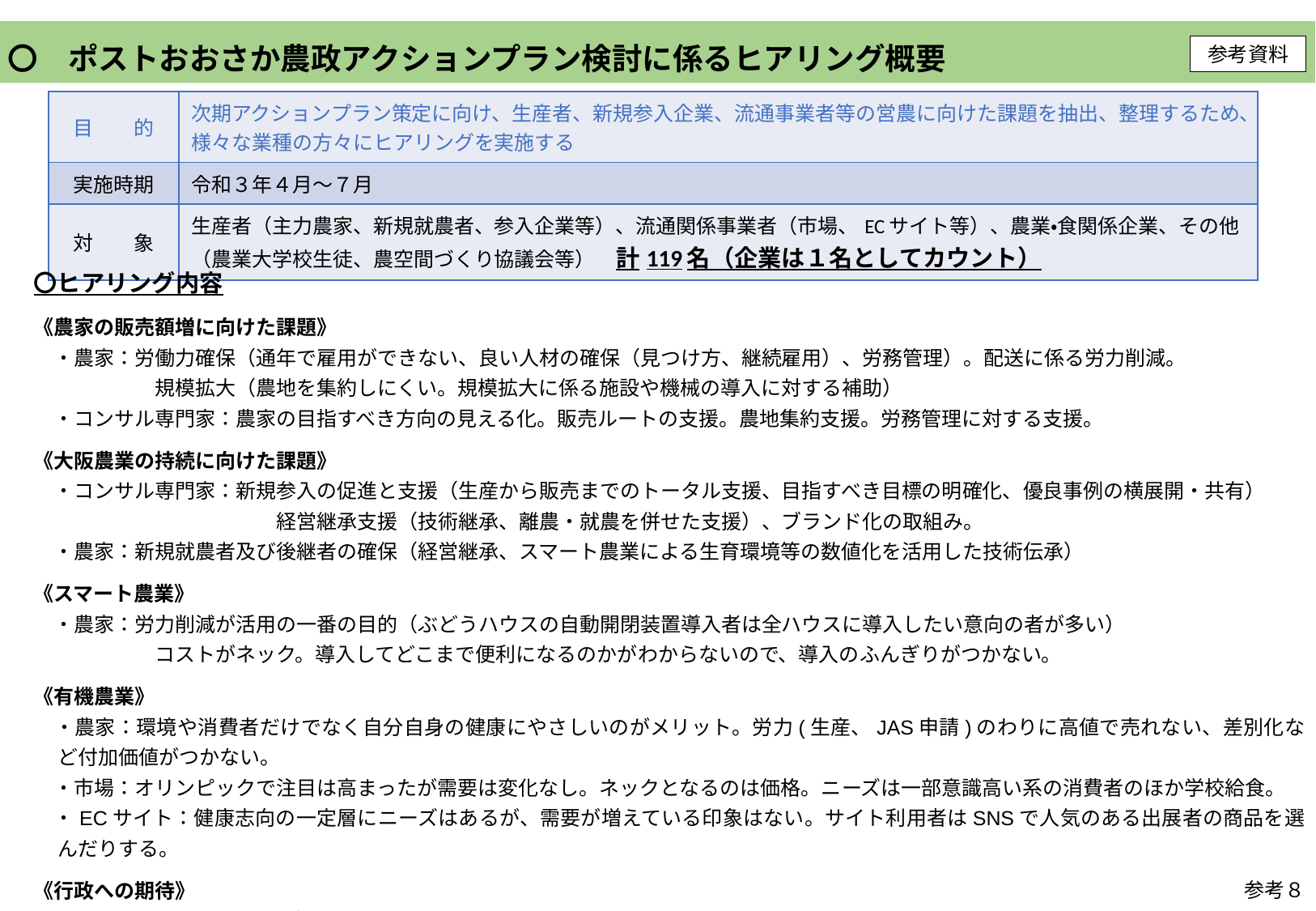

〇　ポストおおさか農政アクションプラン検討に係るヒアリング概要
参考資料
| 目　　的 | 次期アクションプラン策定に向け、生産者、新規参入企業、流通事業者等の営農に向けた課題を抽出、整理するため、様々な業種の方々にヒアリングを実施する |
| --- | --- |
| 実施時期 | 令和３年４月～７月 |
| 対　　象 | 生産者（主力農家、新規就農者、参入企業等）、流通関係事業者（市場、ECサイト等）、農業・食関係企業、その他（農業大学校生徒、農空間づくり協議会等）　計119名（企業は１名としてカウント） |
〇ヒアリング内容

《農家の販売額増に向けた課題》
　・農家：労働力確保（通年で雇用ができない、良い人材の確保（見つけ方、継続雇用）、労務管理）。配送に係る労力削減。
　　　　　　規模拡大（農地を集約しにくい。規模拡大に係る施設や機械の導入に対する補助）
　・コンサル専門家：農家の目指すべき方向の見える化。販売ルートの支援。農地集約支援。労務管理に対する支援。

《大阪農業の持続に向けた課題》
　・コンサル専門家：新規参入の促進と支援（生産から販売までのトータル支援、目指すべき目標の明確化、優良事例の横展開・共有）
　　　　　　　　　　　　経営継承支援（技術継承、離農・就農を併せた支援）、ブランド化の取組み。
　・農家：新規就農者及び後継者の確保（経営継承、スマート農業による生育環境等の数値化を活用した技術伝承）

《スマート農業》
　・農家：労力削減が活用の一番の目的（ぶどうハウスの自動開閉装置導入者は全ハウスに導入したい意向の者が多い）
　　　　　　コストがネック。導入してどこまで便利になるのかがわからないので、導入のふんぎりがつかない。

《有機農業》
　・農家：環境や消費者だけでなく自分自身の健康にやさしいのがメリット。労力(生産、JAS申請)のわりに高値で売れない、差別化など付加価値がつかない。
　・市場：オリンピックで注目は高まったが需要は変化なし。ネックとなるのは価格。ニーズは一部意識高い系の消費者のほか学校給食。
　・ECサイト：健康志向の一定層にニーズはあるが、需要が増えている印象はない。サイト利用者はSNSで人気のある出展者の商品を選んだりする。

《行政への期待》
　・農家：担い手への支援（技術習得・経営の安定化など新規就農者の支援、既存農家が後継者のことを自分事として考えていける仕組みづくりなどの支援）
　　　　　　農地の支援（水、電気、車が横付けできる等条件の整った農地の整備、農地貸借の流動化、ハウスが整備された農地の紹介など）
参考８